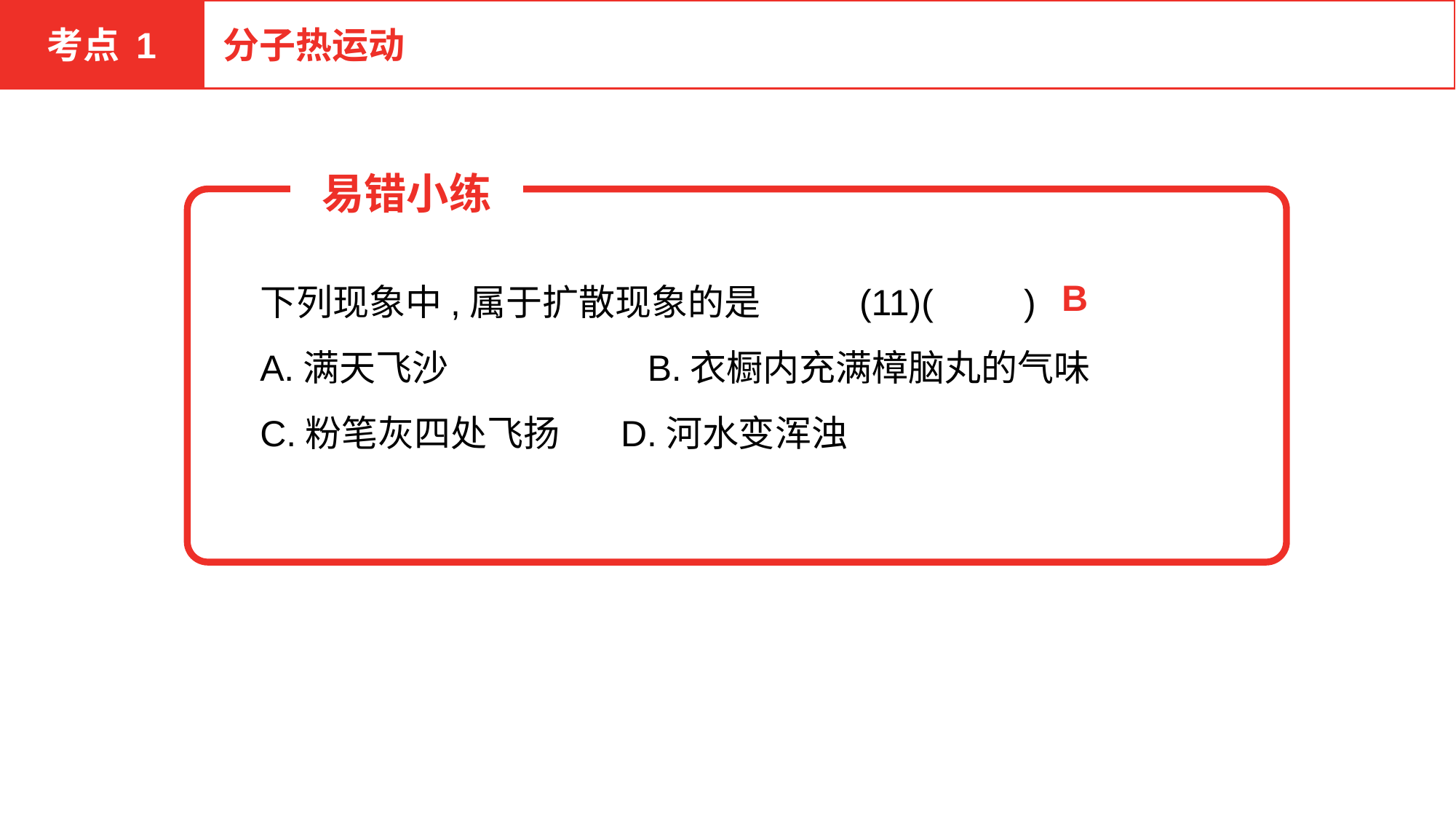

考点 1
分子热运动
易错小练

下列现象中,属于扩散现象的是           (11)(　　)
A.满天飞沙　　　　　 B.衣橱内充满樟脑丸的气味
C.粉笔灰四处飞扬 	   D.河水变浑浊
B